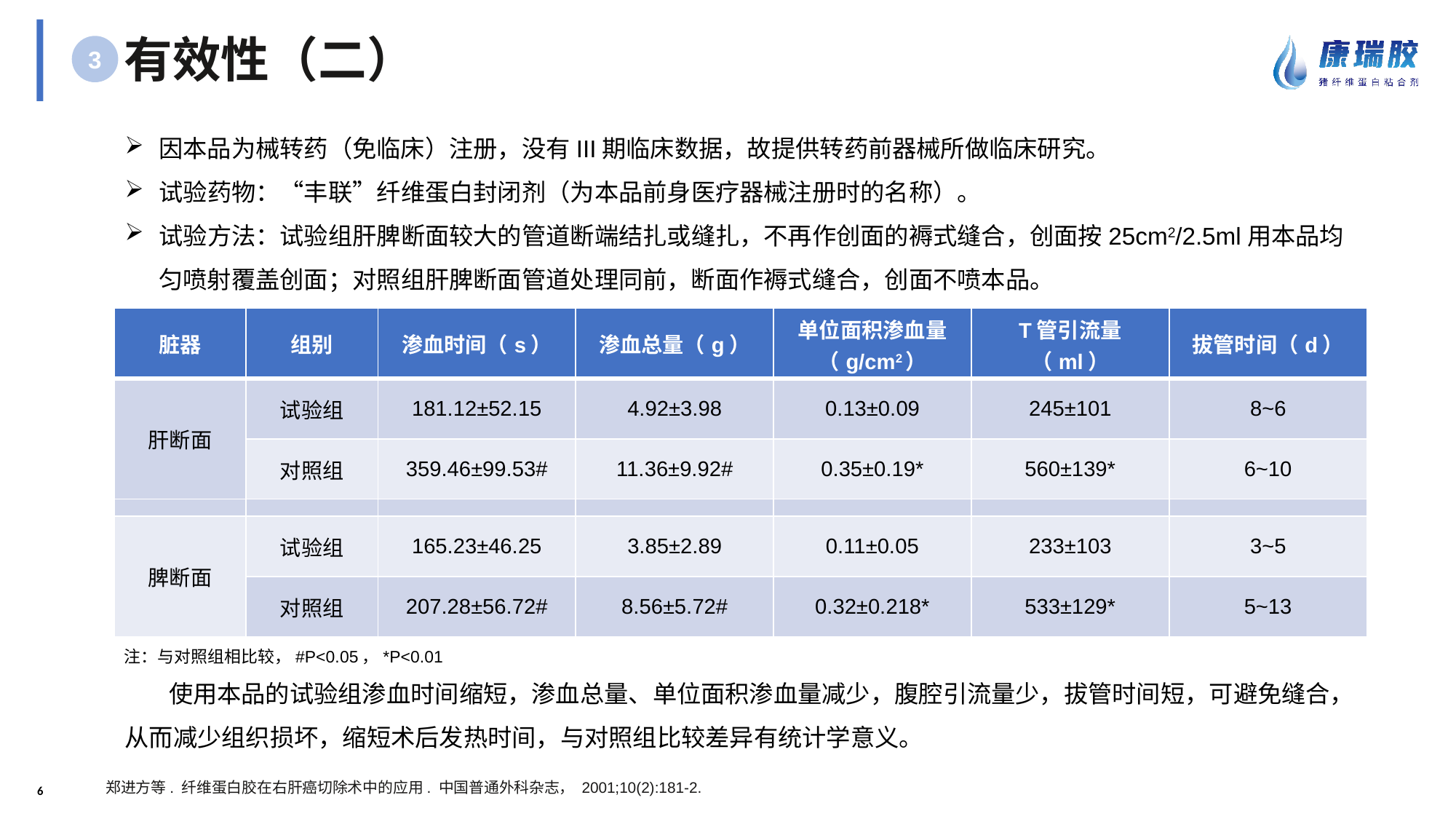

# 有效性（二）
3
因本品为械转药（免临床）注册，没有III期临床数据，故提供转药前器械所做临床研究。
试验药物：“丰联”纤维蛋白封闭剂（为本品前身医疗器械注册时的名称）。
试验方法：试验组肝脾断面较大的管道断端结扎或缝扎，不再作创面的褥式缝合，创面按25cm2/2.5ml用本品均匀喷射覆盖创面；对照组肝脾断面管道处理同前，断面作褥式缝合，创面不喷本品。
| 脏器 | 组别 | 渗血时间（s） | 渗血总量（g） | 单位面积渗血量（g/cm2） | T管引流量（ml） | 拔管时间（d） |
| --- | --- | --- | --- | --- | --- | --- |
| 肝断面 | 试验组 | 181.12±52.15 | 4.92±3.98 | 0.13±0.09 | 245±101 | 8~6 |
|  | 对照组 | 359.46±99.53# | 11.36±9.92# | 0.35±0.19\* | 560±139\* | 6~10 |
|  |  |  |  |  |  |  |
| 脾断面 | 试验组 | 165.23±46.25 | 3.85±2.89 | 0.11±0.05 | 233±103 | 3~5 |
|  | 对照组 | 207.28±56.72# | 8.56±5.72# | 0.32±0.218\* | 533±129\* | 5~13 |
注：与对照组相比较，#P<0.05，*P<0.01
       使用本品的试验组渗血时间缩短，渗血总量、单位面积渗血量减少，腹腔引流量少，拔管时间短，可避免缝合，从而减少组织损坏，缩短术后发热时间，与对照组比较差异有统计学意义。
郑进方等. 纤维蛋白胶在右肝癌切除术中的应用. 中国普通外科杂志， 2001;10(2):181-2.
6